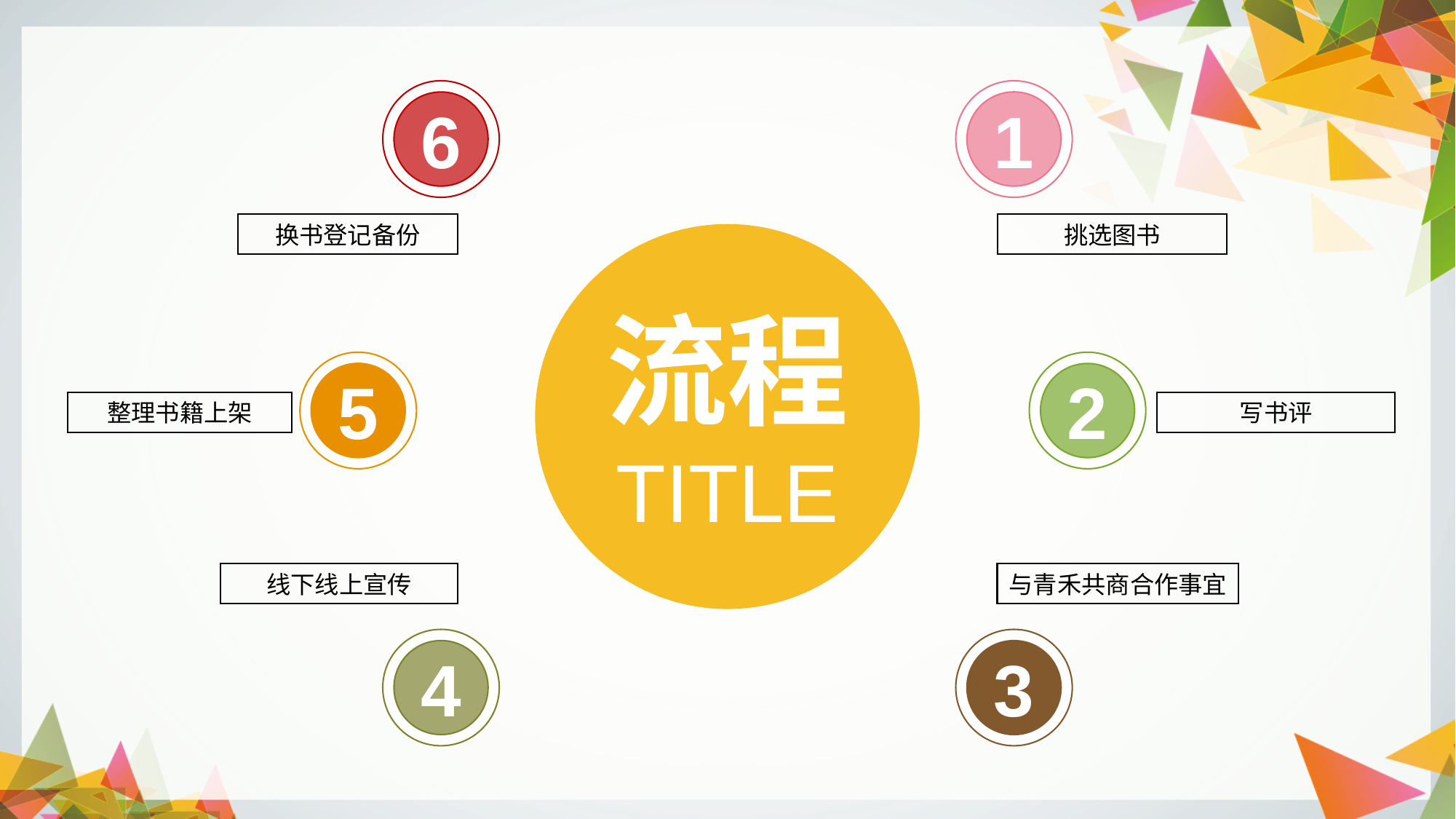

6

1

换书登记备份
挑选图书

流程
TITLE

5

2

整理书籍上架
写书评
线下线上宣传
与青禾共商合作事宜

4

3